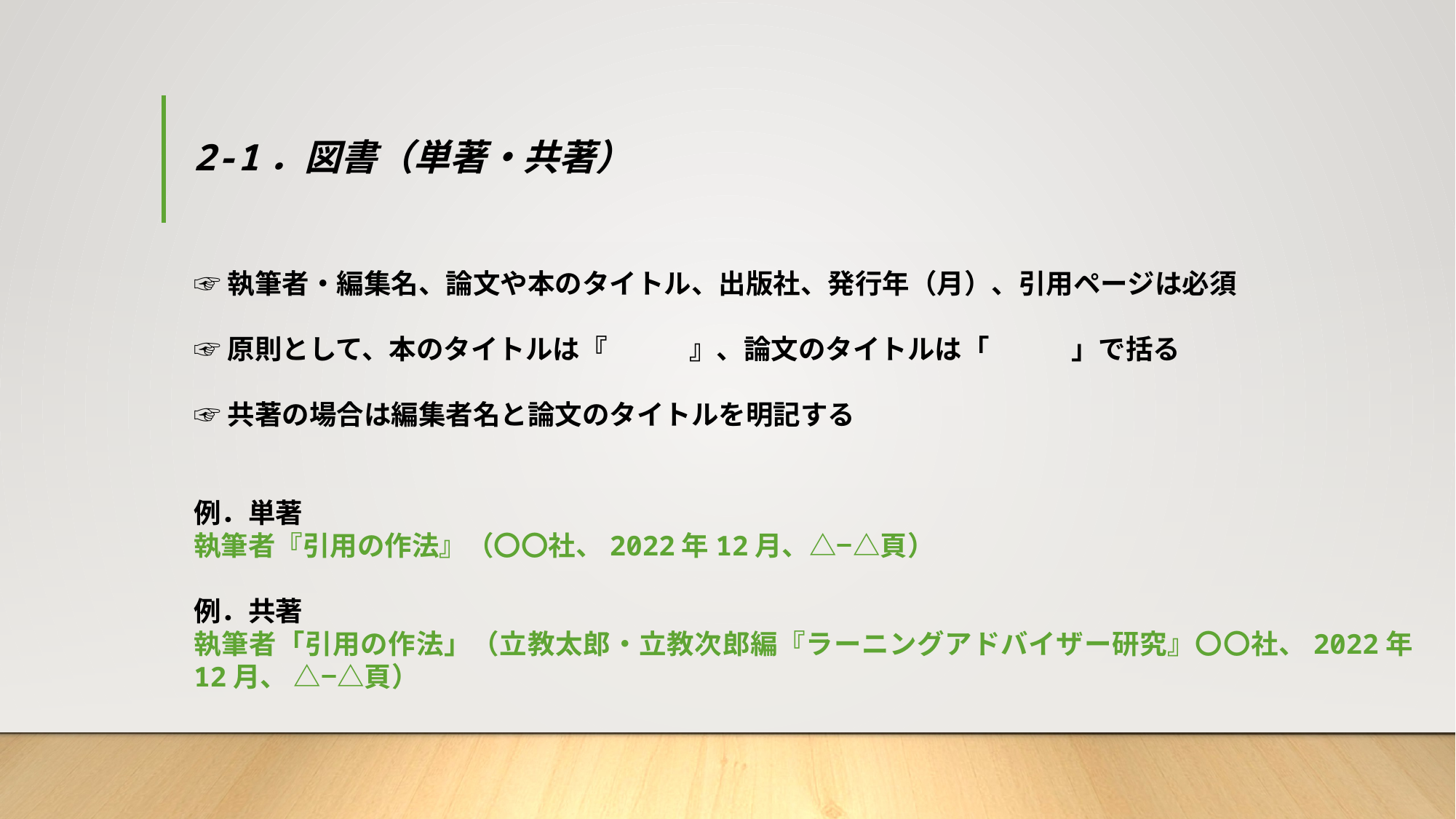

# 2-1．図書（単著・共著）
☞執筆者・編集名、論文や本のタイトル、出版社、発行年（月）、引用ページは必須

☞原則として、本のタイトルは『　　　』、論文のタイトルは「　　　」で括る

☞共著の場合は編集者名と論文のタイトルを明記する

例．単著
執筆者『引用の作法』（〇〇社、2022年12月、△−△頁）

例．共著
執筆者「引用の作法」（立教太郎・立教次郎編『ラーニングアドバイザー研究』〇〇社、2022年12月、 △−△頁）